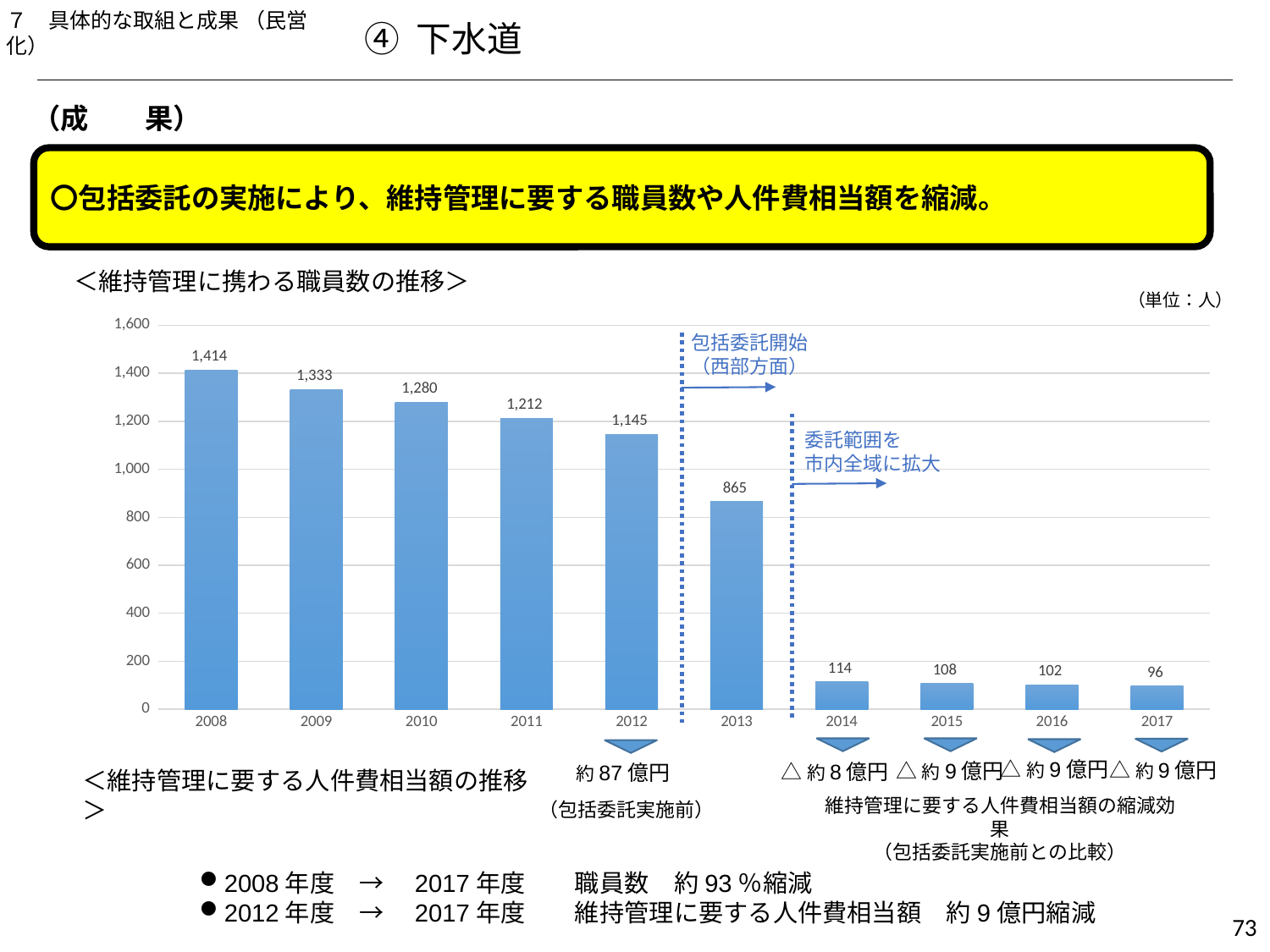

７　具体的な取組と成果 （民営化）
④ 下水道
（成　　果）
〇包括委託の実施により、維持管理に要する職員数や人件費相当額を縮減。
＜維持管理に携わる職員数の推移＞
（単位：人）

### Chart

| Category |  |
|---|---|
| 2008 | 1414.0 |
| 2009 | 1333.0 |
| 2010 | 1280.0 |
| 2011 | 1212.0 |
| 2012 | 1145.0 |
| 2013 | 865.0 |
| 2014 | 114.0 |
| 2015 | 108.0 |
| 2016 | 102.0 |
| 2017 | 96.0 |
包括委託開始
（西部方面）
委託範囲を
市内全域に拡大

△約9億円
△約9億円
△約9億円
△約8億円
約87億円
＜維持管理に要する人件費相当額の推移＞
維持管理に要する人件費相当額の縮減効果
（包括委託実施前との比較）
（包括委託実施前）
2008年度　→　2017年度　　職員数　約93％縮減
2012年度　→　2017年度　　維持管理に要する人件費相当額　約9億円縮減
73